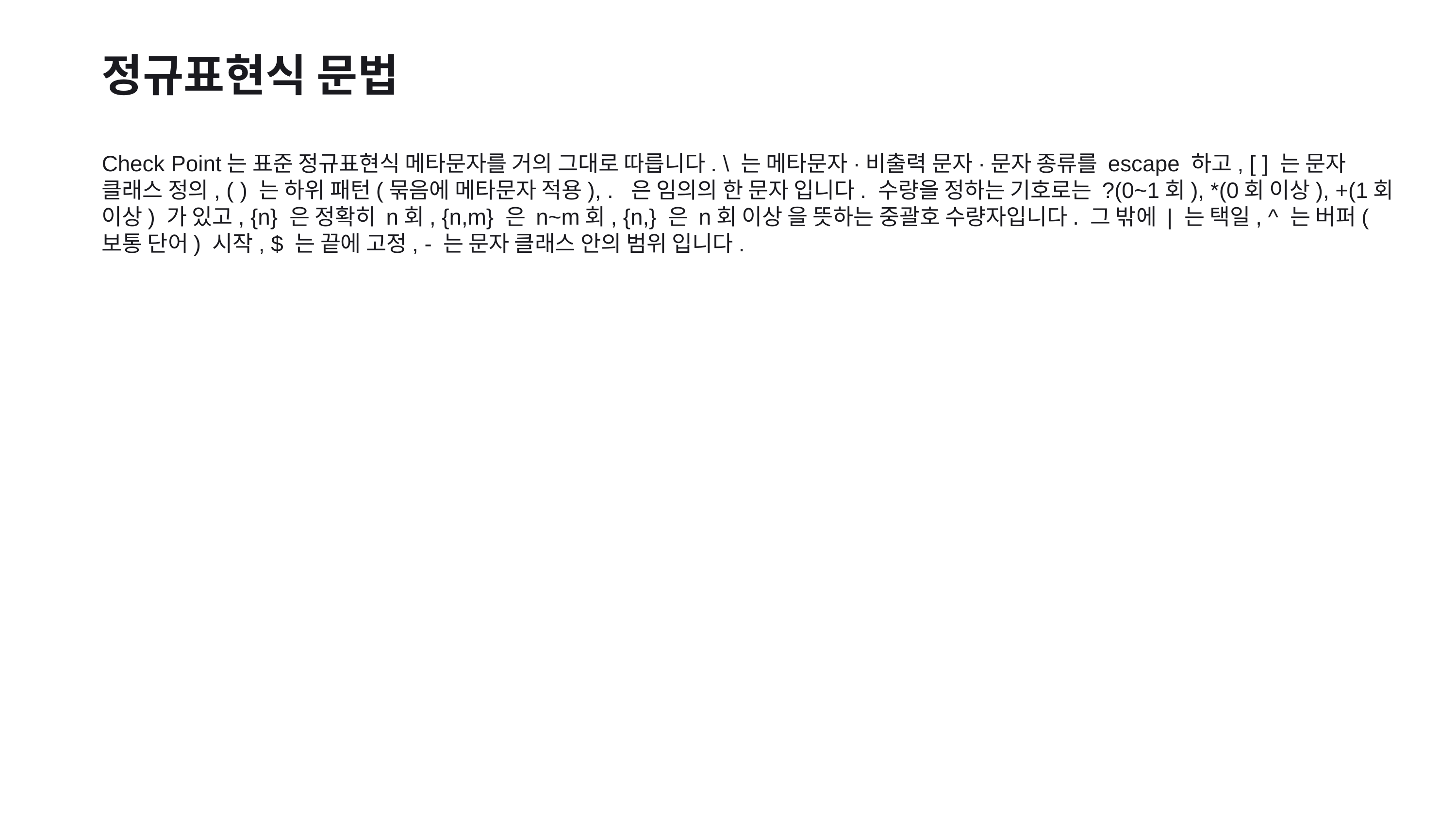

정규표현식 문법
Check Point는 표준 정규표현식 메타문자를 거의 그대로 따릅니다. \ 는 메타문자·비출력 문자·문자 종류를 escape 하고, [ ] 는 문자 클래스 정의, ( ) 는 하위 패턴(묶음에 메타문자 적용), .  은 임의의 한 문자 입니다. 수량을 정하는 기호로는 ?(0~1회), *(0회 이상), +(1회 이상) 가 있고, {n} 은 정확히 n회, {n,m} 은 n~m회, {n,} 은 n회 이상 을 뜻하는 중괄호 수량자입니다. 그 밖에 | 는 택일, ^ 는 버퍼(보통 단어) 시작, $ 는 끝에 고정, - 는 문자 클래스 안의 범위 입니다.